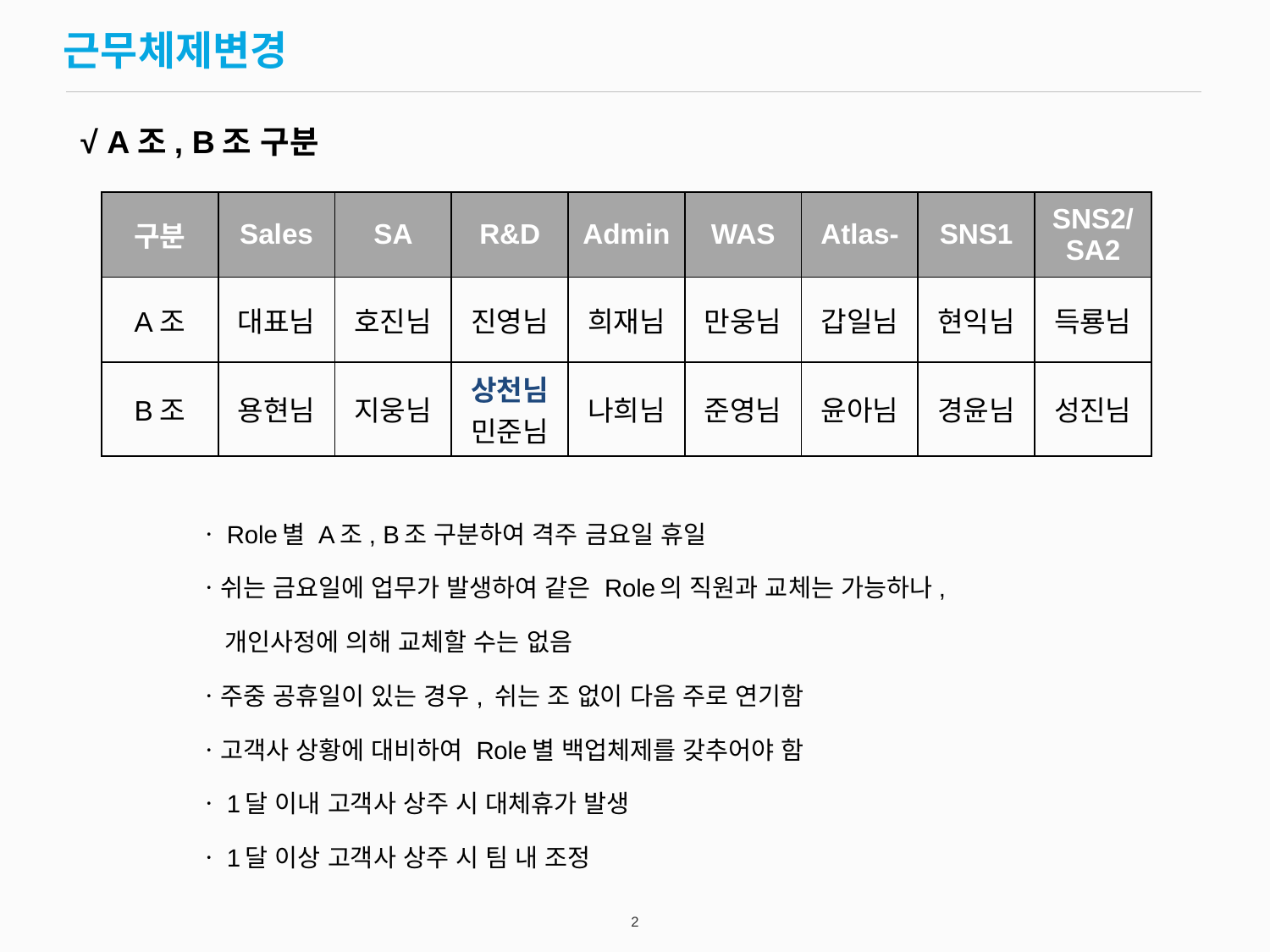

# 근무체제변경
 √ A조, B조 구분
| 구분 | Sales | SA | R&D | Admin | WAS | Atlas- | SNS1 | SNS2/SA2 |
| --- | --- | --- | --- | --- | --- | --- | --- | --- |
| A조 | 대표님 | 호진님 | 진영님 | 희재님 | 만웅님 | 갑일님 | 현익님 | 득룡님 |
| B조 | 용현님 | 지웅님 | 상천님민준님 | 나희님 | 준영님 | 윤아님 | 경윤님 | 성진님 |
ㆍRole별 A조, B조 구분하여 격주 금요일 휴일
ㆍ쉬는 금요일에 업무가 발생하여 같은 Role의 직원과 교체는 가능하나,
   개인사정에 의해 교체할 수는 없음
ㆍ주중 공휴일이 있는 경우, 쉬는 조 없이 다음 주로 연기함
ㆍ고객사 상황에 대비하여 Role별 백업체제를 갖추어야 함
ㆍ1달 이내 고객사 상주 시 대체휴가 발생
ㆍ1달 이상 고객사 상주 시 팀 내 조정
2